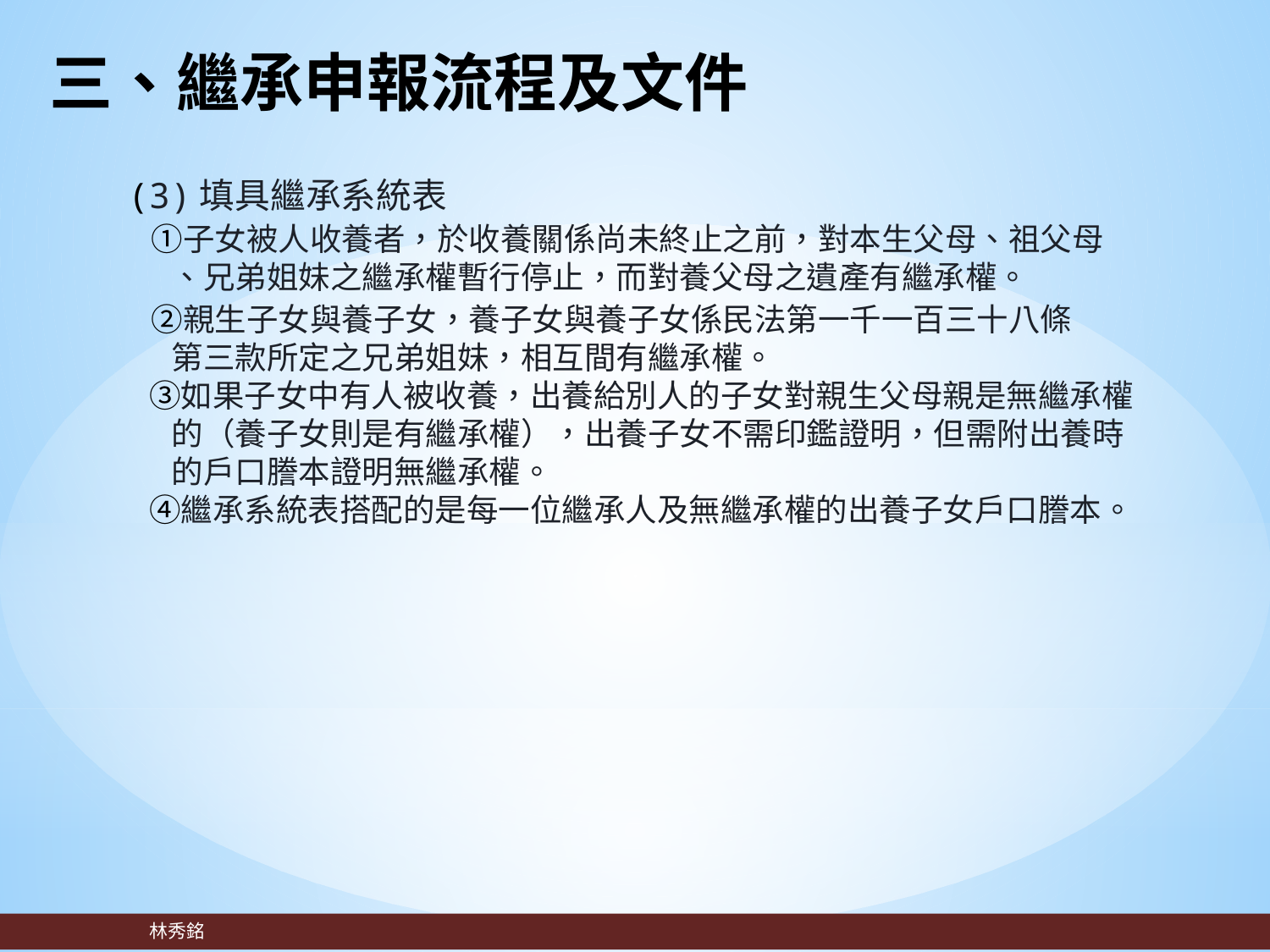

三、繼承申報流程及文件
(3)填具繼承系統表
   ①子女被人收養者，於收養關係尚未終止之前，對本生父母、祖父母
     、兄弟姐妹之繼承權暫行停止，而對養父母之遺產有繼承權。
   ②親生子女與養子女，養子女與養子女係民法第一千一百三十八條
     第三款所定之兄弟姐妹，相互間有繼承權。
   ③如果子女中有人被收養，出養給別人的子女對親生父母親是無繼承權
     的（養子女則是有繼承權），出養子女不需印鑑證明，但需附出養時
     的戶口謄本證明無繼承權。
   ④繼承系統表搭配的是每一位繼承人及無繼承權的出養子女戶口謄本。
                                 林秀銘
58